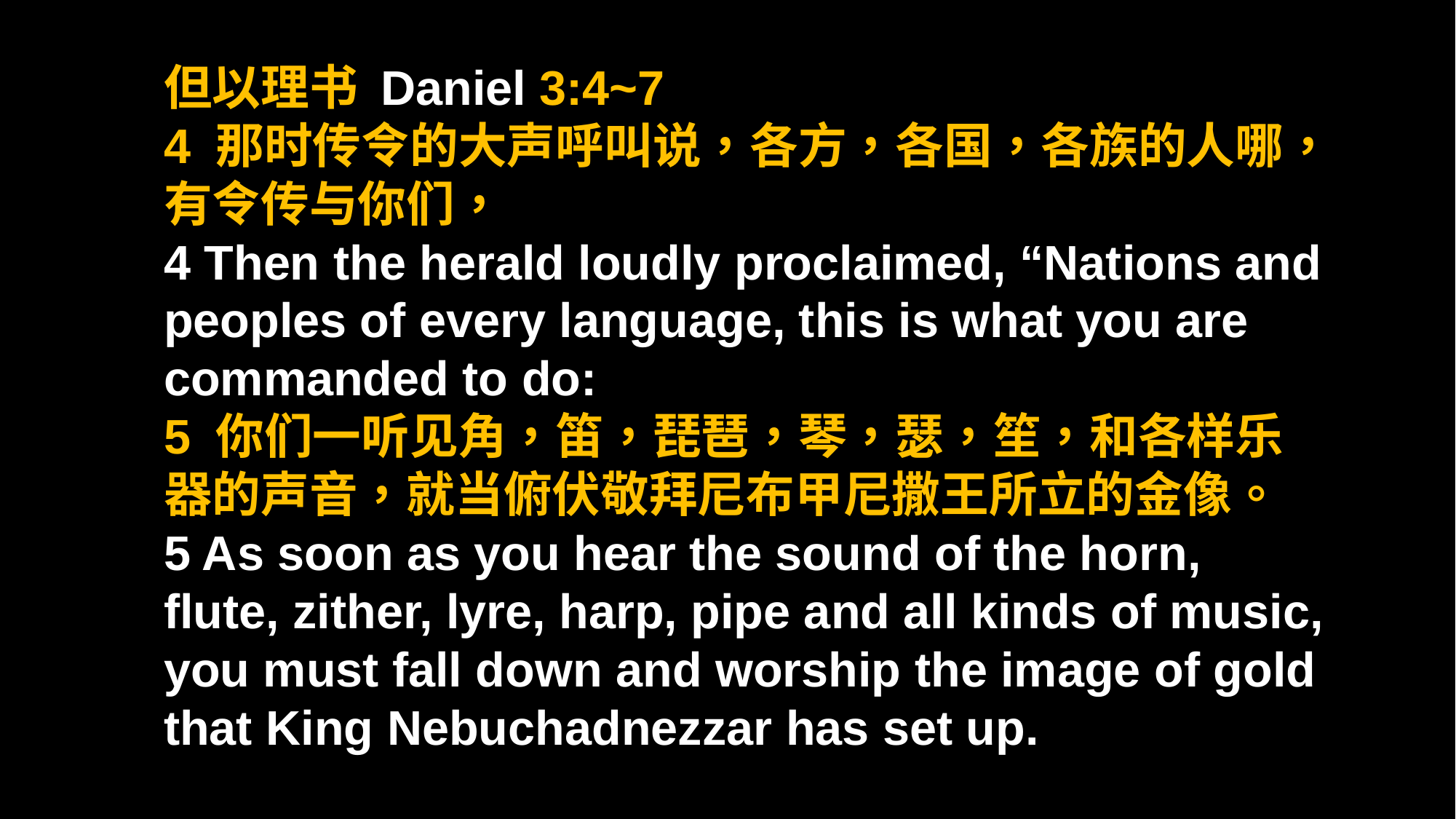

但以理书 Daniel 3:4~7
4 那时传令的大声呼叫说，各方，各国，各族的人哪，有令传与你们，
4 Then the herald loudly proclaimed, “Nations and peoples of every language, this is what you are commanded to do:
5 你们一听见角，笛，琵琶，琴，瑟，笙，和各样乐器的声音，就当俯伏敬拜尼布甲尼撒王所立的金像。
5 As soon as you hear the sound of the horn, flute, zither, lyre, harp, pipe and all kinds of music, you must fall down and worship the image of gold that King Nebuchadnezzar has set up.